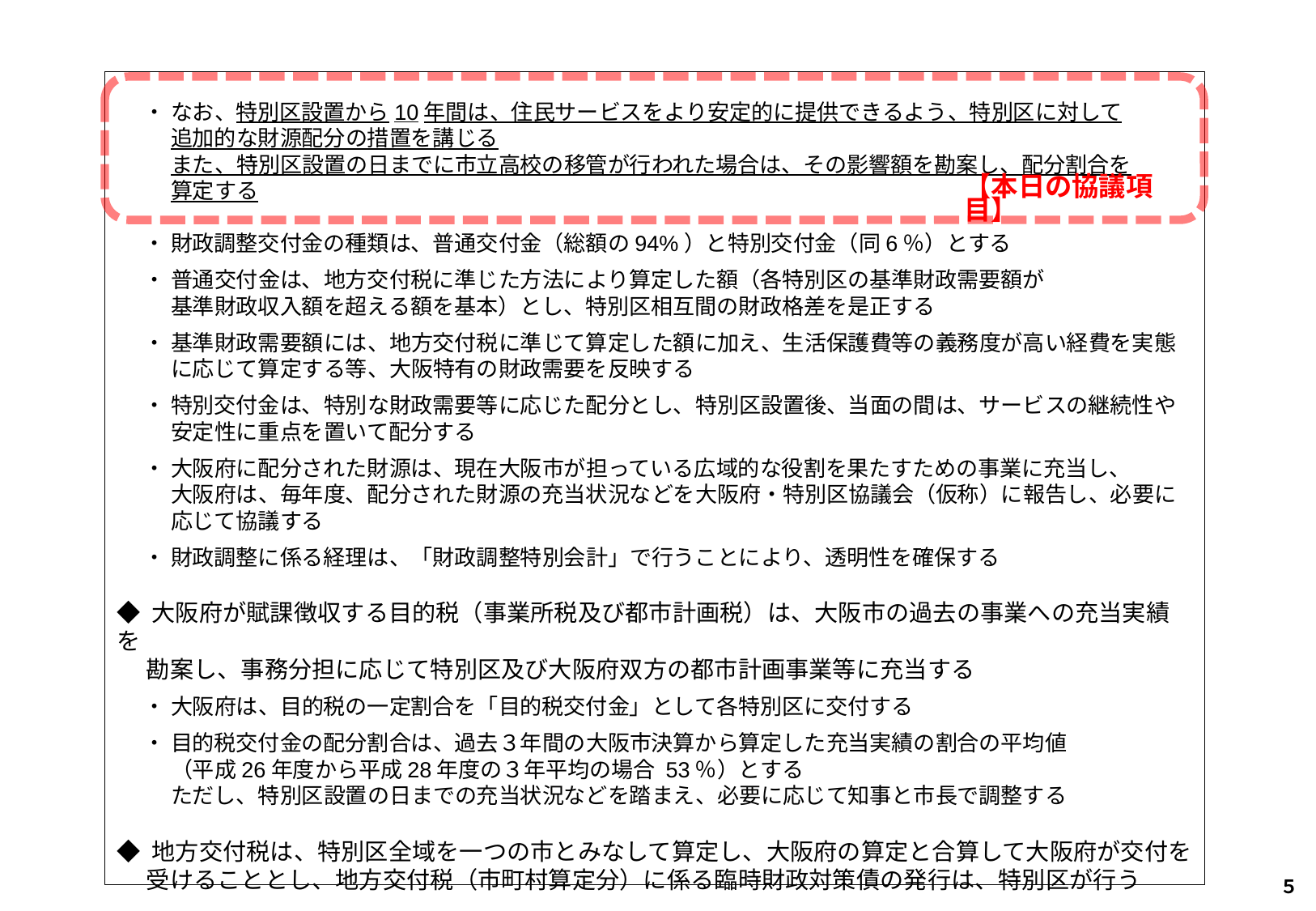

・ なお、特別区設置から10年間は、住民サービスをより安定的に提供できるよう、特別区に対して
　　  追加的な財源配分の措置を講じる
　　  また、特別区設置の日までに市立高校の移管が行われた場合は、その影響額を勘案し、配分割合を
　　  算定する
　 ・ 財政調整交付金の種類は、普通交付金（総額の94%）と特別交付金（同6％）とする
　 ・ 普通交付金は、地方交付税に準じた方法により算定した額（各特別区の基準財政需要額が
　　  基準財政収入額を超える額を基本）とし、特別区相互間の財政格差を是正する
　 ・ 基準財政需要額には、地方交付税に準じて算定した額に加え、生活保護費等の義務度が高い経費を実態
　　  に応じて算定する等、大阪特有の財政需要を反映する
　 ・ 特別交付金は、特別な財政需要等に応じた配分とし、特別区設置後、当面の間は、サービスの継続性や
　　  安定性に重点を置いて配分する
　 ・ 大阪府に配分された財源は、現在大阪市が担っている広域的な役割を果たすための事業に充当し、
　　  大阪府は、毎年度、配分された財源の充当状況などを大阪府・特別区協議会（仮称）に報告し、必要に
　　  応じて協議する
　 ・ 財政調整に係る経理は、「財政調整特別会計」で行うことにより、透明性を確保する

◆ 大阪府が賦課徴収する目的税（事業所税及び都市計画税）は、大阪市の過去の事業への充当実績を
　 勘案し、事務分担に応じて特別区及び大阪府双方の都市計画事業等に充当する
　 ・ 大阪府は、目的税の一定割合を「目的税交付金」として各特別区に交付する
　 ・ 目的税交付金の配分割合は、過去３年間の大阪市決算から算定した充当実績の割合の平均値
　　  （平成26年度から平成28年度の３年平均の場合 53％）とする
　　  ただし、特別区設置の日までの充当状況などを踏まえ、必要に応じて知事と市長で調整する

◆ 地方交付税は、特別区全域を一つの市とみなして算定し、大阪府の算定と合算して大阪府が交付を
　 受けることとし、地方交付税（市町村算定分）に係る臨時財政対策債の発行は、特別区が行う

【本日の協議項目】
５